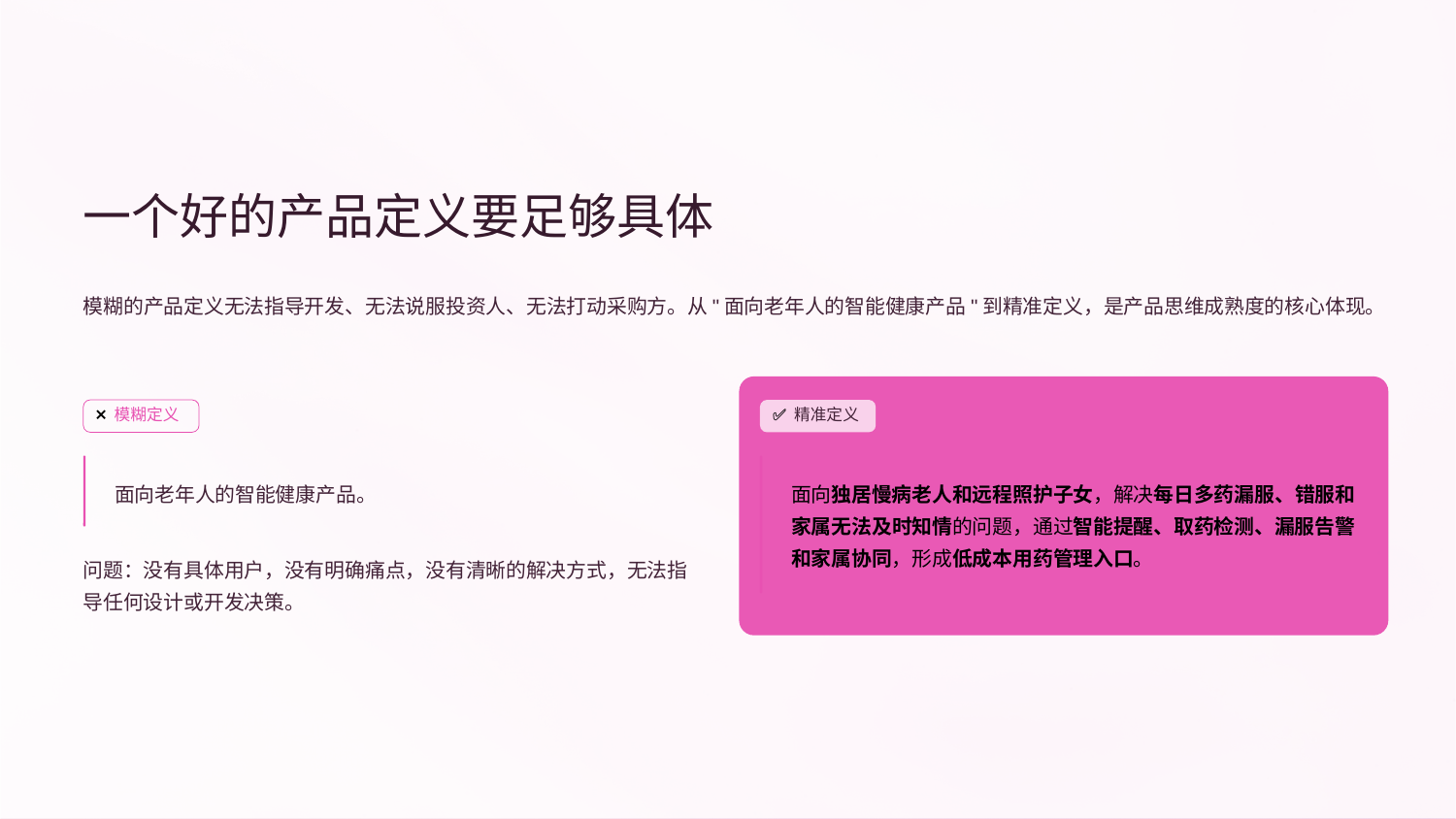

一个好的产品定义要足够具体
模糊的产品定义无法指导开发、无法说服投资人、无法打动采购方。从"面向老年人的智能健康产品"到精准定义，是产品思维成熟度的核心体现。

❌ 模糊定义
✅ 精准定义

面向老年人的智能健康产品。
面向独居慢病老人和远程照护子女，解决每日多药漏服、错服和家属无法及时知情的问题，通过智能提醒、取药检测、漏服告警和家属协同，形成低成本用药管理入口。
问题：没有具体用户，没有明确痛点，没有清晰的解决方式，无法指导任何设计或开发决策。